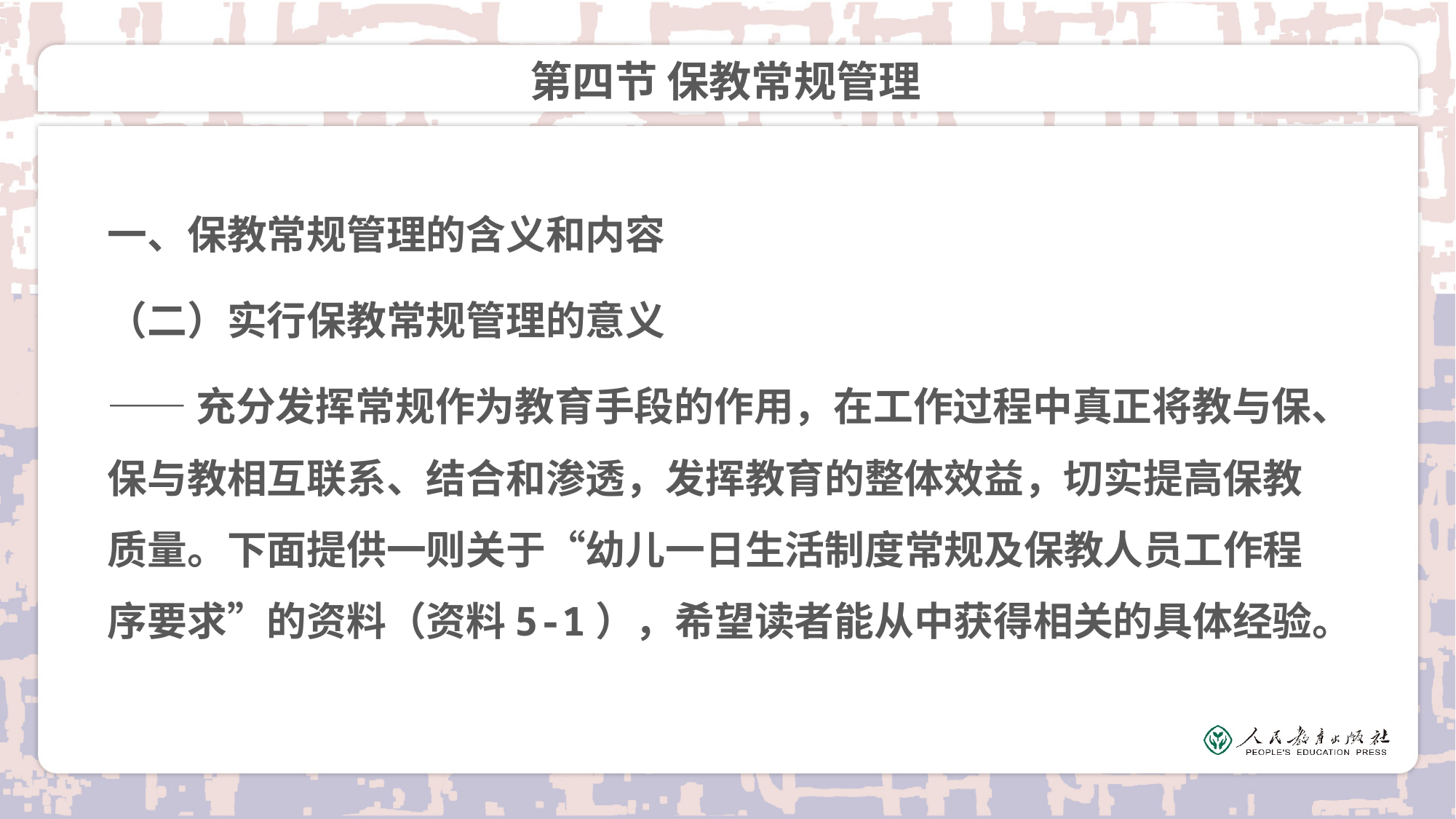

# 第四节 保教常规管理
一、保教常规管理的含义和内容
（二）实行保教常规管理的意义
——充分发挥常规作为教育手段的作用，在工作过程中真正将教与保、保与教相互联系、结合和渗透，发挥教育的整体效益，切实提高保教质量。下面提供一则关于“幼儿一日生活制度常规及保教人员工作程序要求”的资料（资料5-1），希望读者能从中获得相关的具体经验。